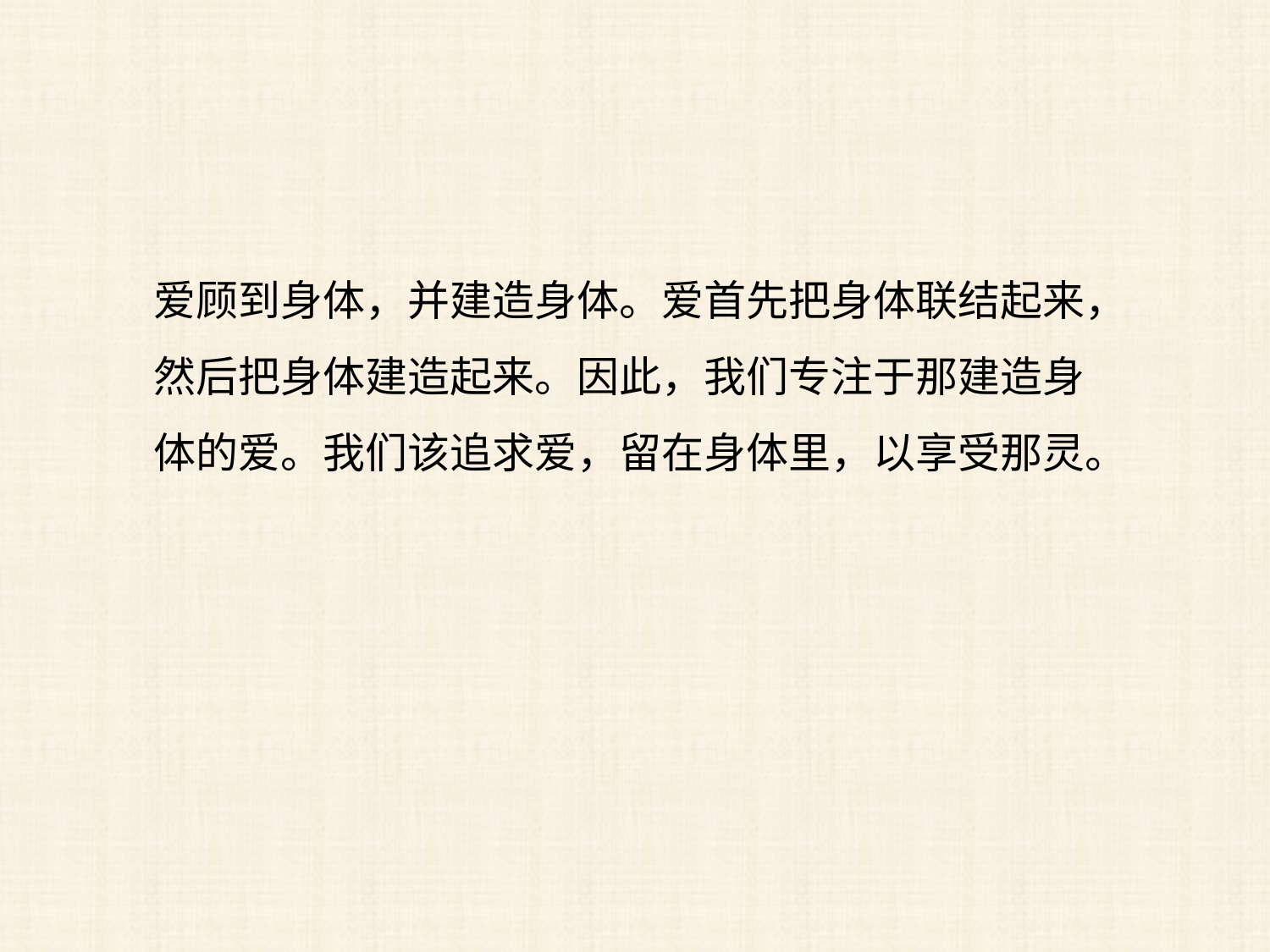

爱顾到身体，并建造身体。爱首先把身体联结起来，然后把身体建造起来。因此，我们专注于那建造身体的爱。我们该追求爱，留在身体里，以享受那灵。